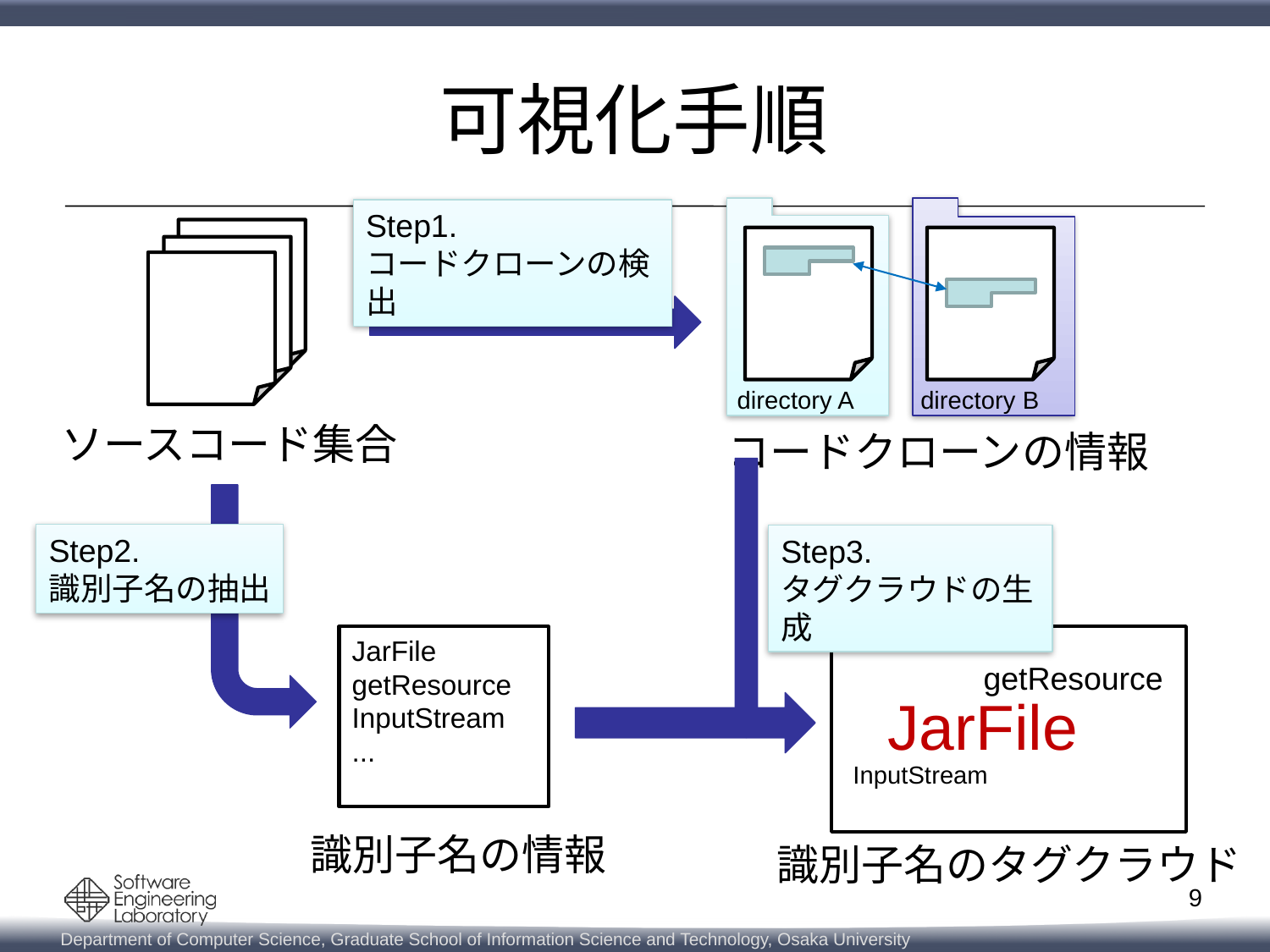

# 可視化手順

Step1.
コードクローンの検出

directory A
directory B
ソースコード集合
コードクローンの情報

Step2.
識別子名の抽出
Step3.
タグクラウドの生成
JarFile
getResource
InputStream
...

getResource
JarFile

InputStream
識別子名の情報
識別子名のタグクラウド
9